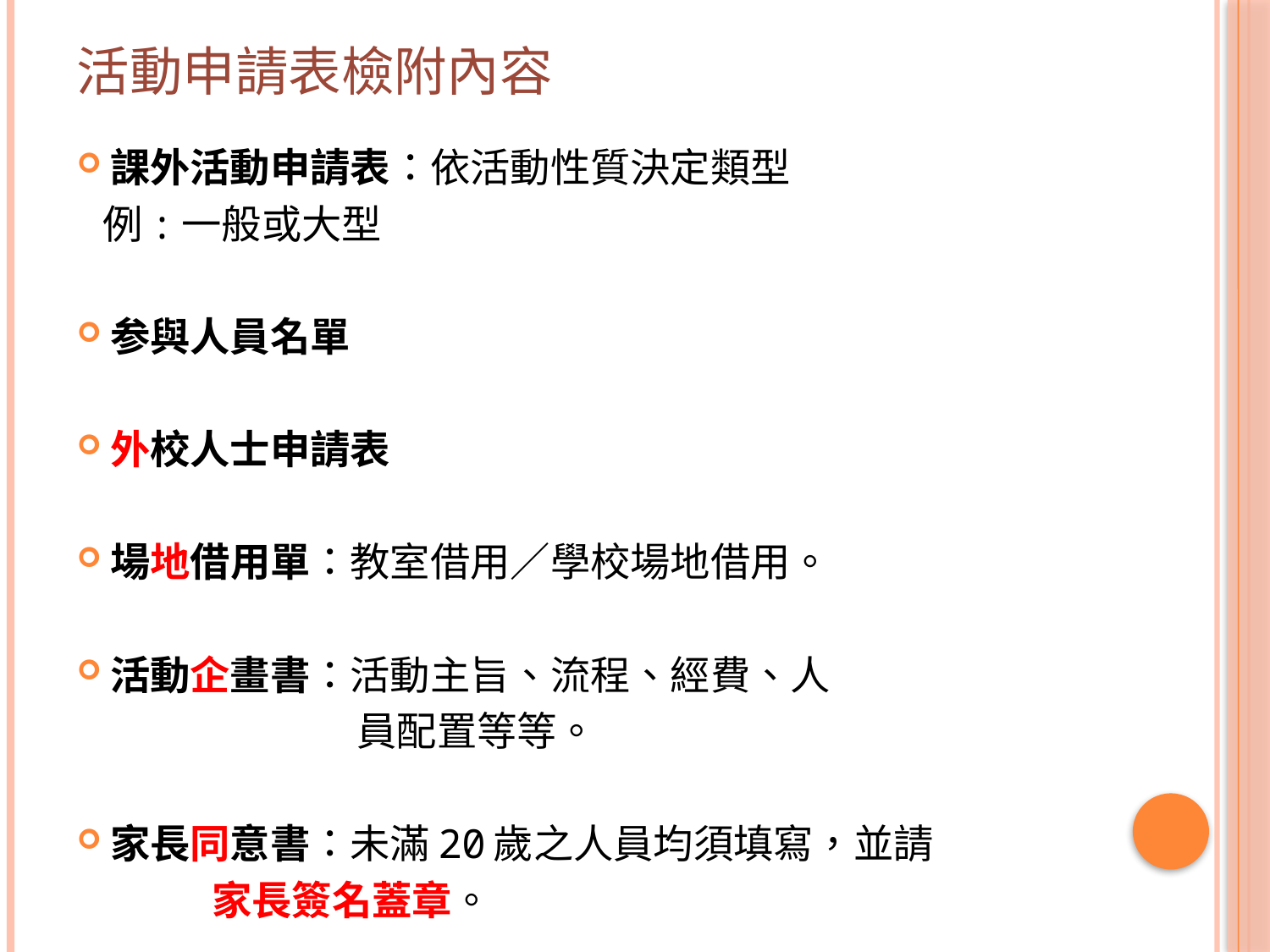

# 活動申請表檢附內容
課外活動申請表：依活動性質決定類型
  例:一般或大型

参與人員名單

外校人士申請表

場地借用單：教室借用／學校場地借用。

活動企畫書：活動主旨、流程、經費、人
　　　　　　　員配置等等。

家長同意書：未滿20歲之人員均須填寫，並請
              家長簽名蓋章。